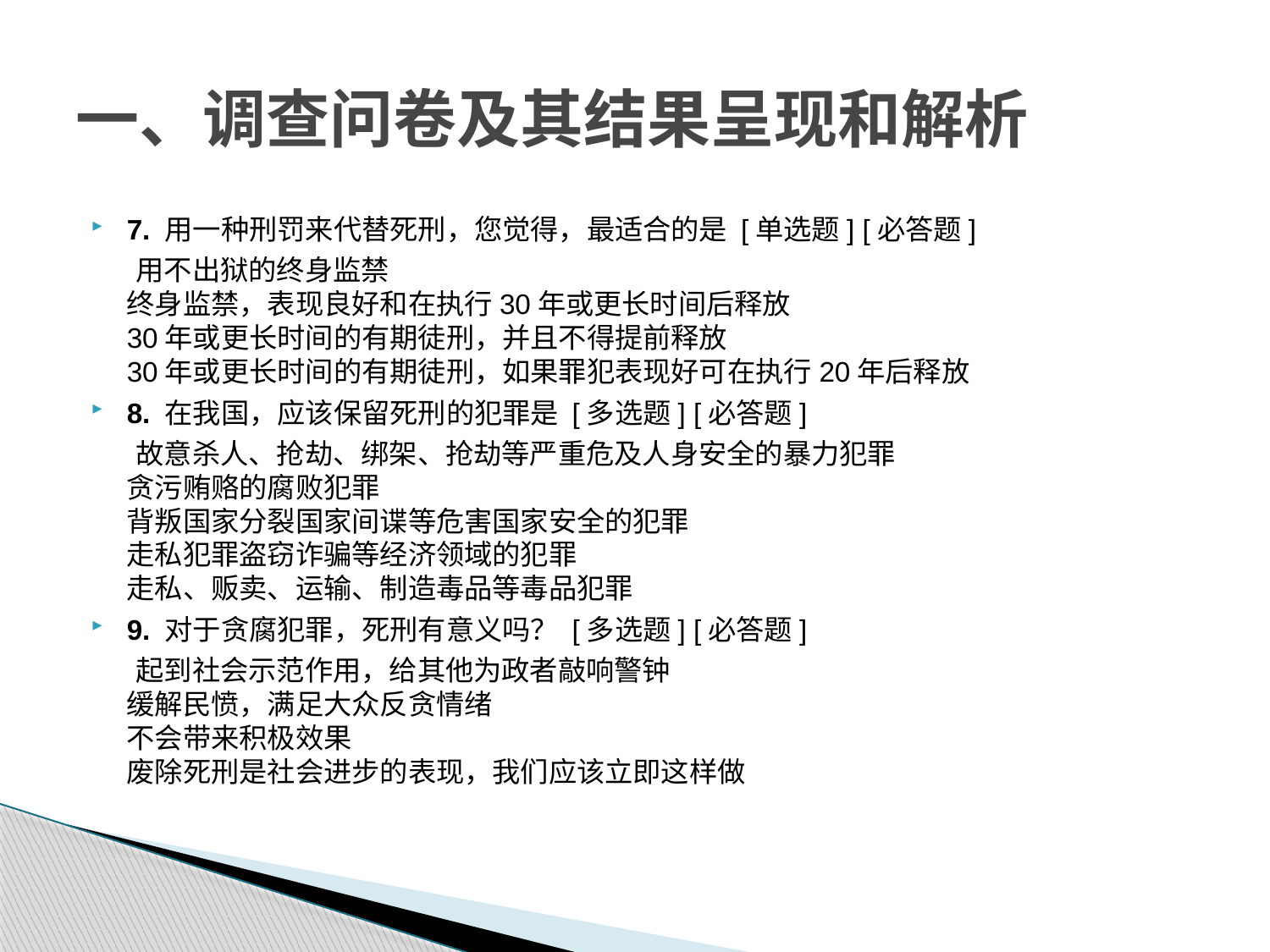

# 一、调查问卷及其结果呈现和解析
7. 用一种刑罚来代替死刑，您觉得，最适合的是 [单选题] [必答题]
      用不出狱的终身监禁
终身监禁，表现良好和在执行30年或更长时间后释放
30年或更长时间的有期徒刑，并且不得提前释放
30年或更长时间的有期徒刑，如果罪犯表现好可在执行20年后释放
8. 在我国，应该保留死刑的犯罪是 [多选题] [必答题]
      故意杀人、抢劫、绑架、抢劫等严重危及人身安全的暴力犯罪
贪污贿赂的腐败犯罪
背叛国家分裂国家间谍等危害国家安全的犯罪
走私犯罪盗窃诈骗等经济领域的犯罪
走私、贩卖、运输、制造毒品等毒品犯罪
9. 对于贪腐犯罪，死刑有意义吗？ [多选题] [必答题]
      起到社会示范作用，给其他为政者敲响警钟
缓解民愤，满足大众反贪情绪
不会带来积极效果
废除死刑是社会进步的表现，我们应该立即这样做